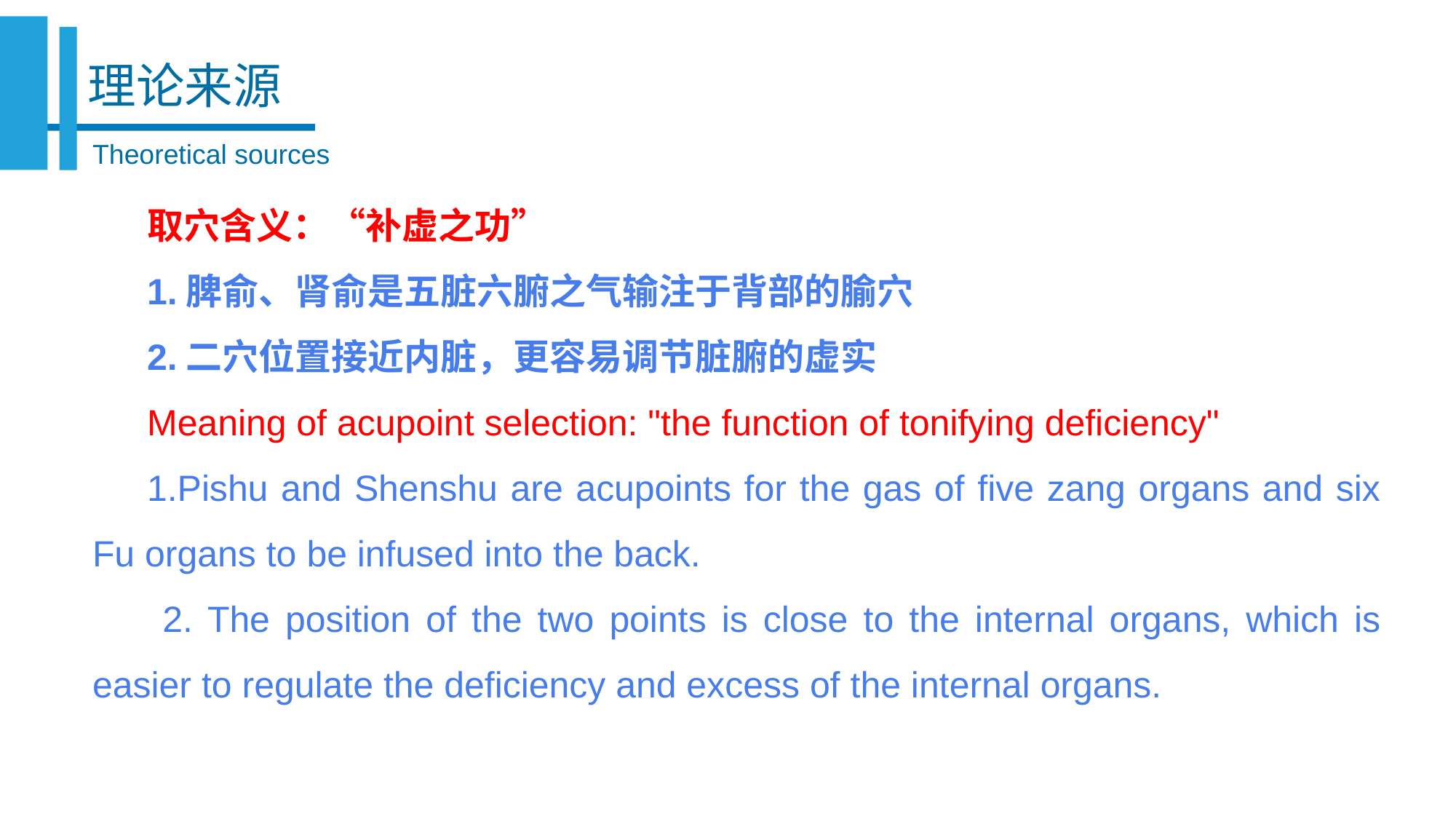

理论来源
Theoretical sources
取穴含义：“补虚之功”
1.脾俞、肾俞是五脏六腑之气输注于背部的腧穴
2.二穴位置接近内脏，更容易调节脏腑的虚实
Meaning of acupoint selection: "the function of tonifying deficiency"
1.Pishu and Shenshu are acupoints for the gas of five zang organs and six Fu organs to be infused into the back.
 2. The position of the two points is close to the internal organs, which is easier to regulate the deficiency and excess of the internal organs.